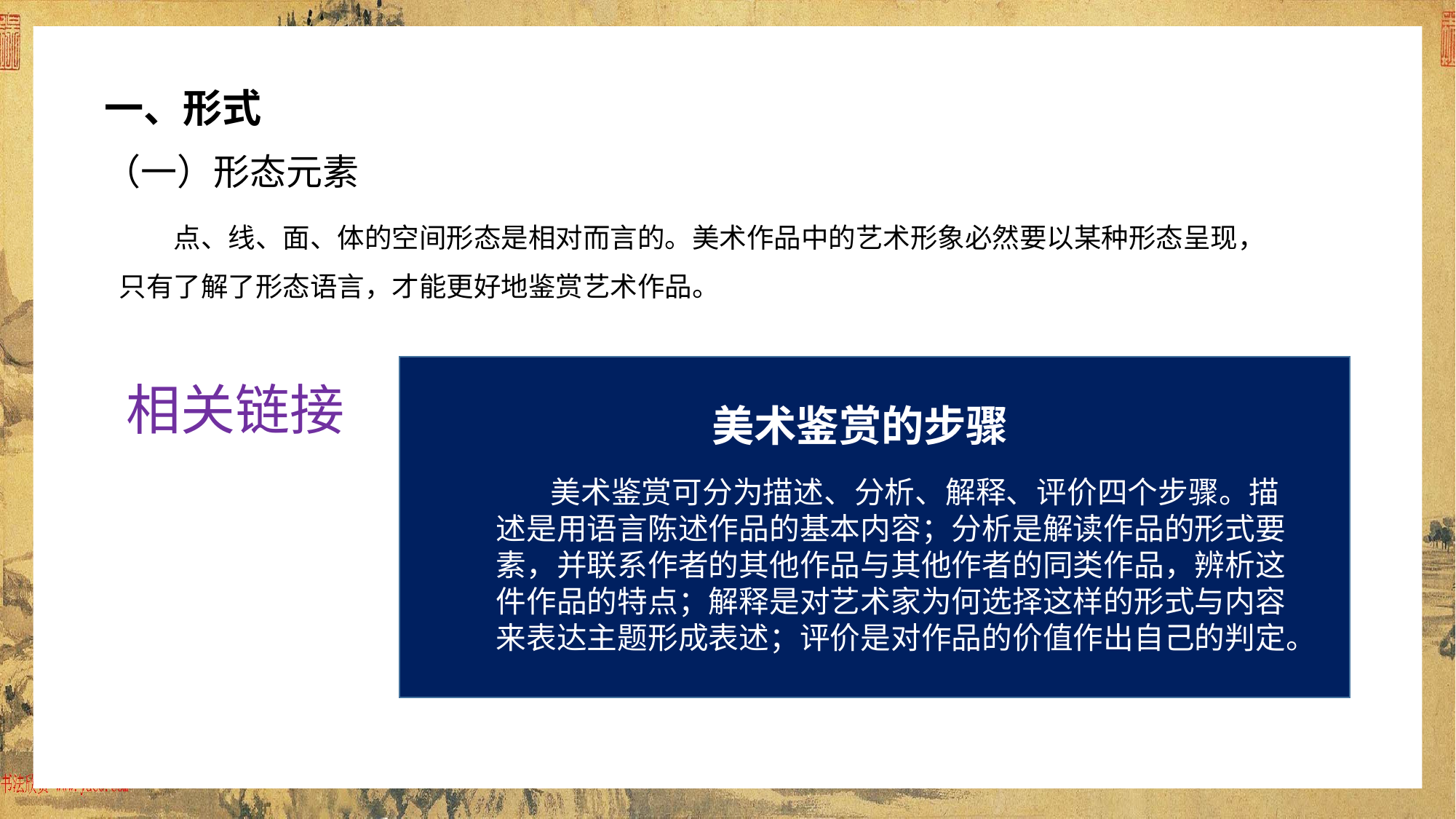

文艺复兴的主要成就
文艺复兴的主要成就，一方面体现在对自然美的欣赏，另一方面体现在对人物面貌、性格、
思想、情感等全方位的细致刻画。艺术家通过对透视法、人体解剖学、明暗画法等的运用，表现
真实的自然景象和生动的人类情感。
一、形式

（一）形态元素
点、线、面、体的空间形态是相对而言的。美术作品中的艺术形象必然要以某种形态呈现，只有了解了形态语言，才能更好地鉴赏艺术作品。

相关链接
美术鉴赏的步骤
美术鉴赏可分为描述、分析、解释、评价四个步骤。描述是用语言陈述作品的基本内容；分析是解读作品的形式要素，并联系作者的其他作品与其他作者的同类作品，辨析这件作品的特点；解释是对艺术家为何选择这样的形式与内容来表达主题形成表述；评价是对作品的价值作出自己的判定。